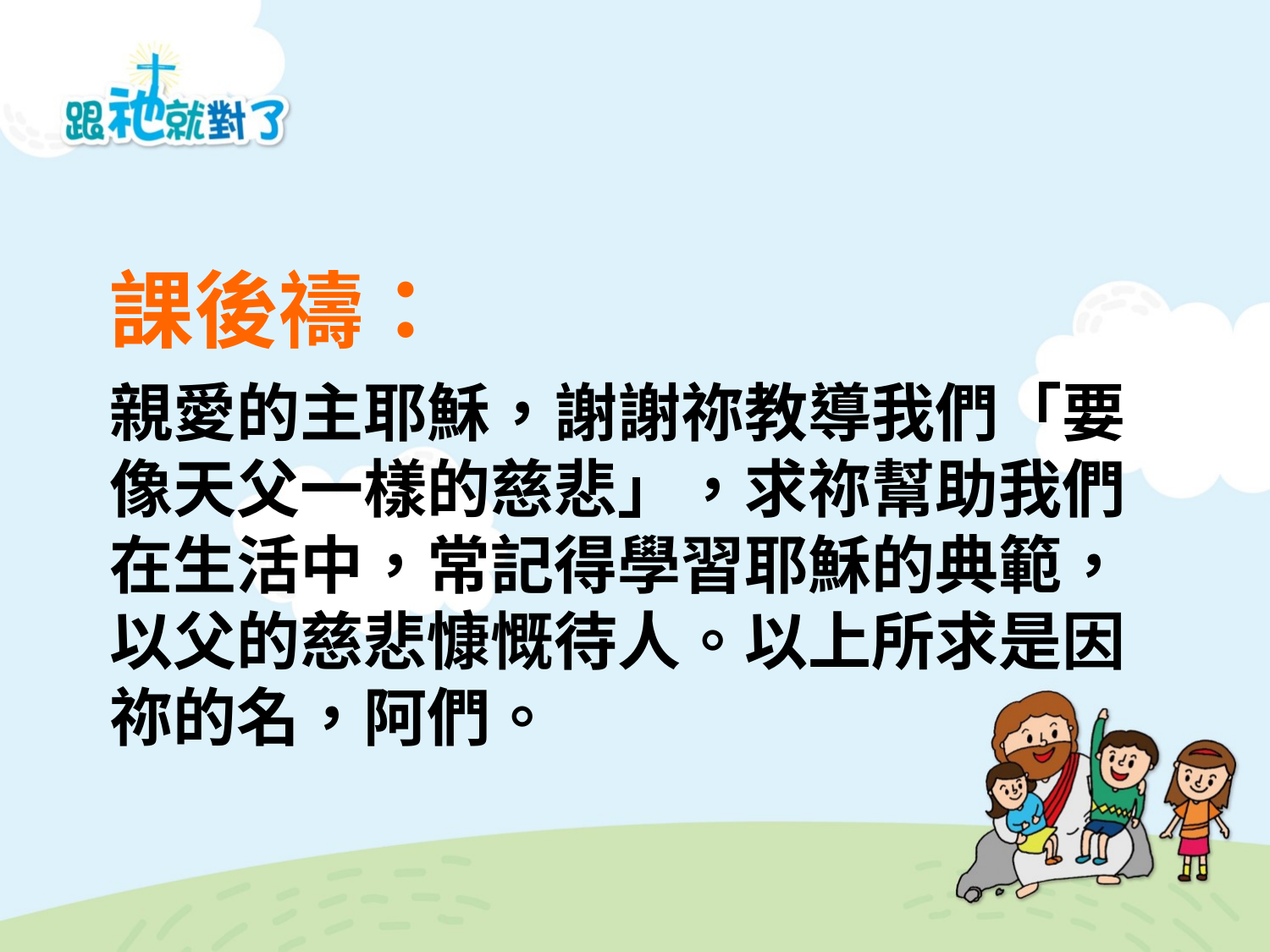

課後禱：
親愛的主耶穌，謝謝祢教導我們「要像天父一樣的慈悲」，求祢幫助我們在生活中，常記得學習耶穌的典範，以父的慈悲慷慨待人。以上所求是因祢的名，阿們。